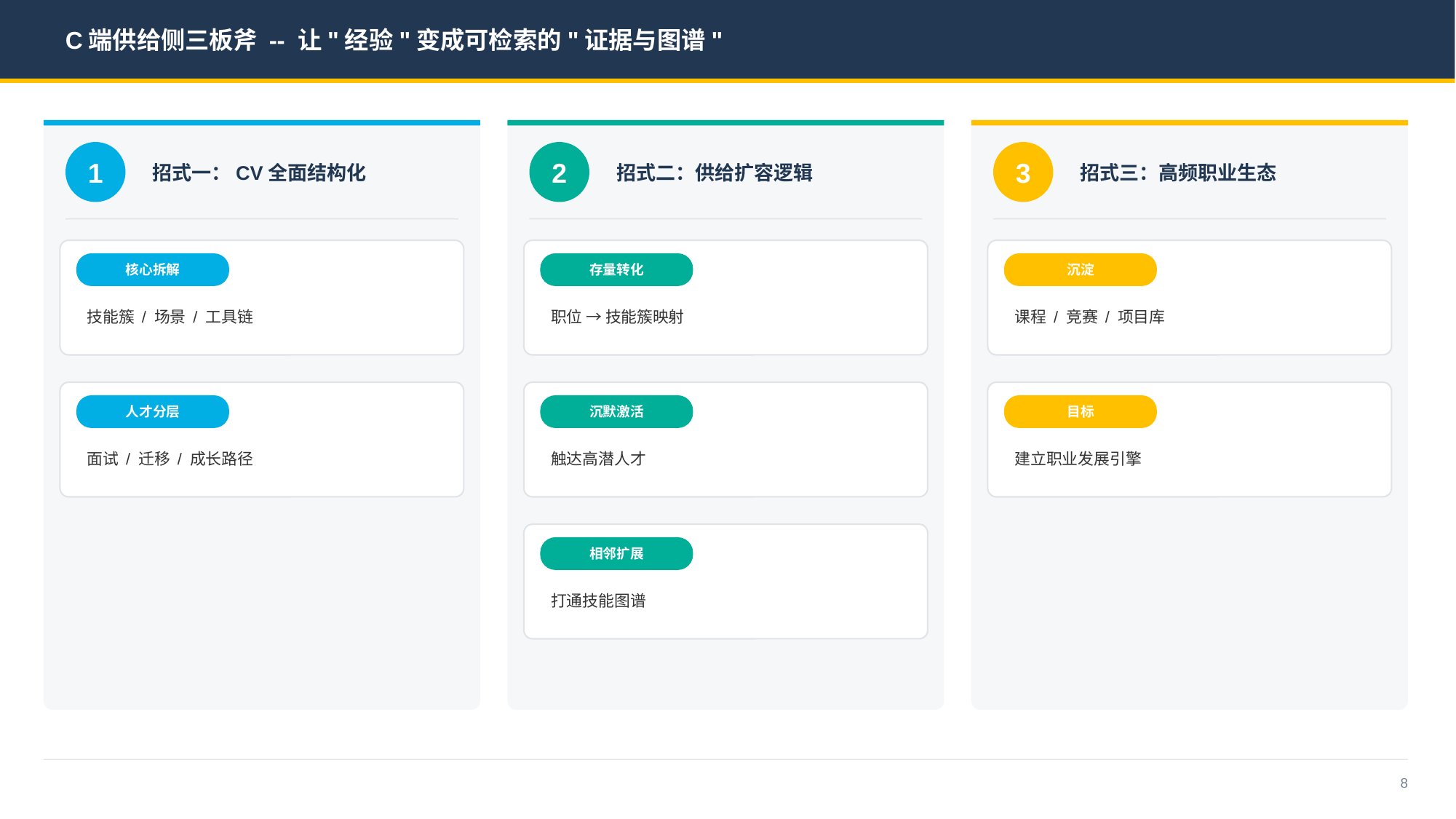

C端供给侧三板斧 -- 让"经验"变成可检索的"证据与图谱"

1
招式一：CV全面结构化

2
招式二：供给扩容逻辑

3
招式三：高频职业生态

核心拆解

存量转化

沉淀
技能簇 / 场景 / 工具链
职位 → 技能簇映射
课程 / 竞赛 / 项目库

人才分层

沉默激活

目标
面试 / 迁移 / 成长路径
触达高潜人才
建立职业发展引擎

相邻扩展
打通技能图谱

8